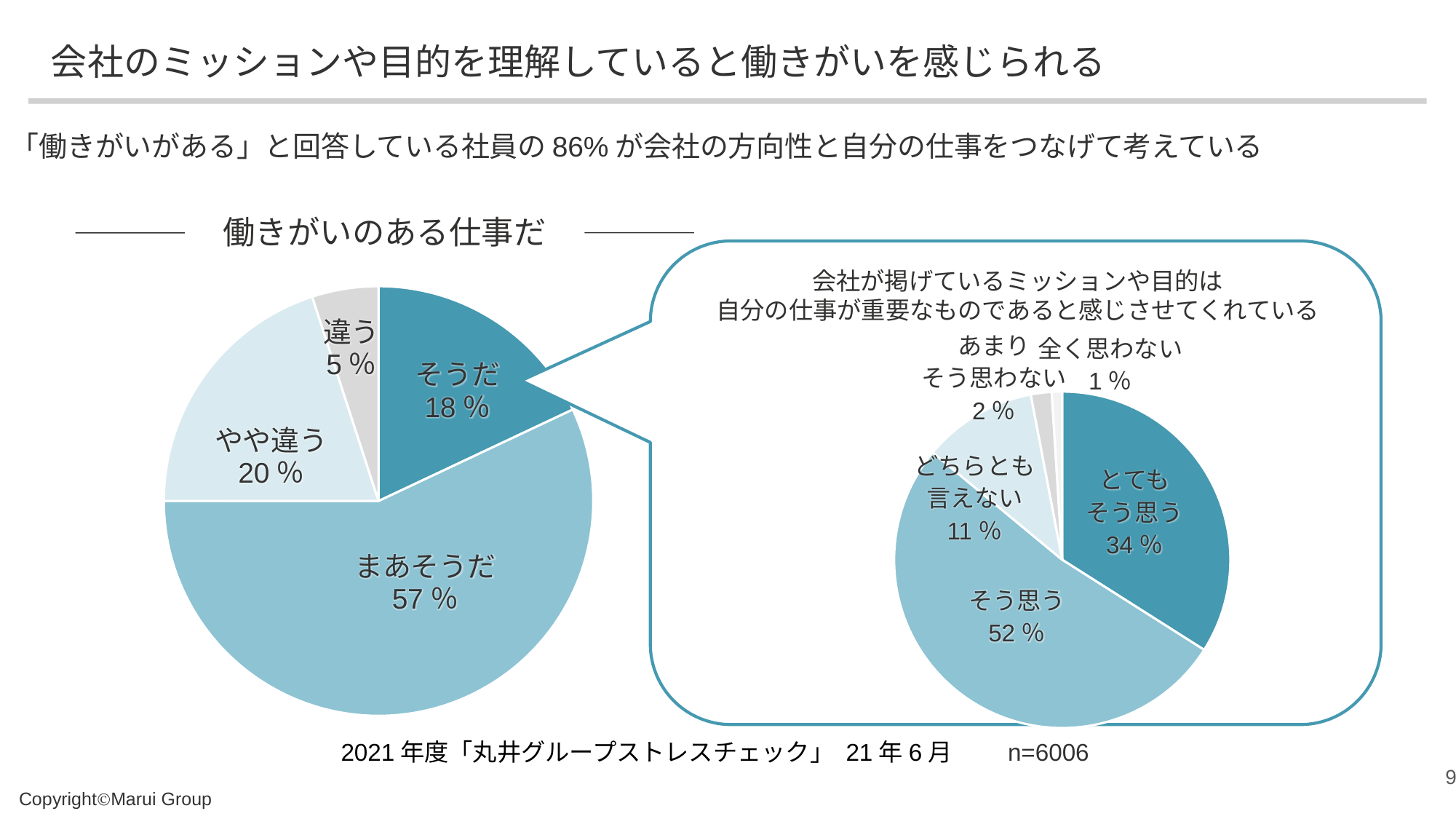

# 会社のミッションや目的を理解していると働きがいを感じられる
「働きがいがある」と回答している社員の86%が会社の方向性と自分の仕事をつなげて考えている
働きがいのある仕事だ

会社が掲げているミッションや目的は
自分の仕事が重要なものであると感じさせてくれている

### Chart

| Category | 列1 |
|---|---|
| できた | 0.18 |
| まあできた | 0.57 |
| あまりできなかった | 0.2 |
| できなかった | 0.05 |
違う
5％
そうだ
18％
やや違う
20％
まあそうだ
57％
あまり
そう思わない
2％
全く思わない
1％
どちらとも
言えない
11％
とても
そう思う
34％
そう思う
52％

### Chart

| Category | 列1 |
|---|---|
| できた | 0.34 |
| まあできた | 0.52 |
| あまりできなかった | 0.11 |
| できなかった | 0.02 |
2021年度「丸井グループストレスチェック」 21年6月
n=6006
CopyrightⒸMarui Group